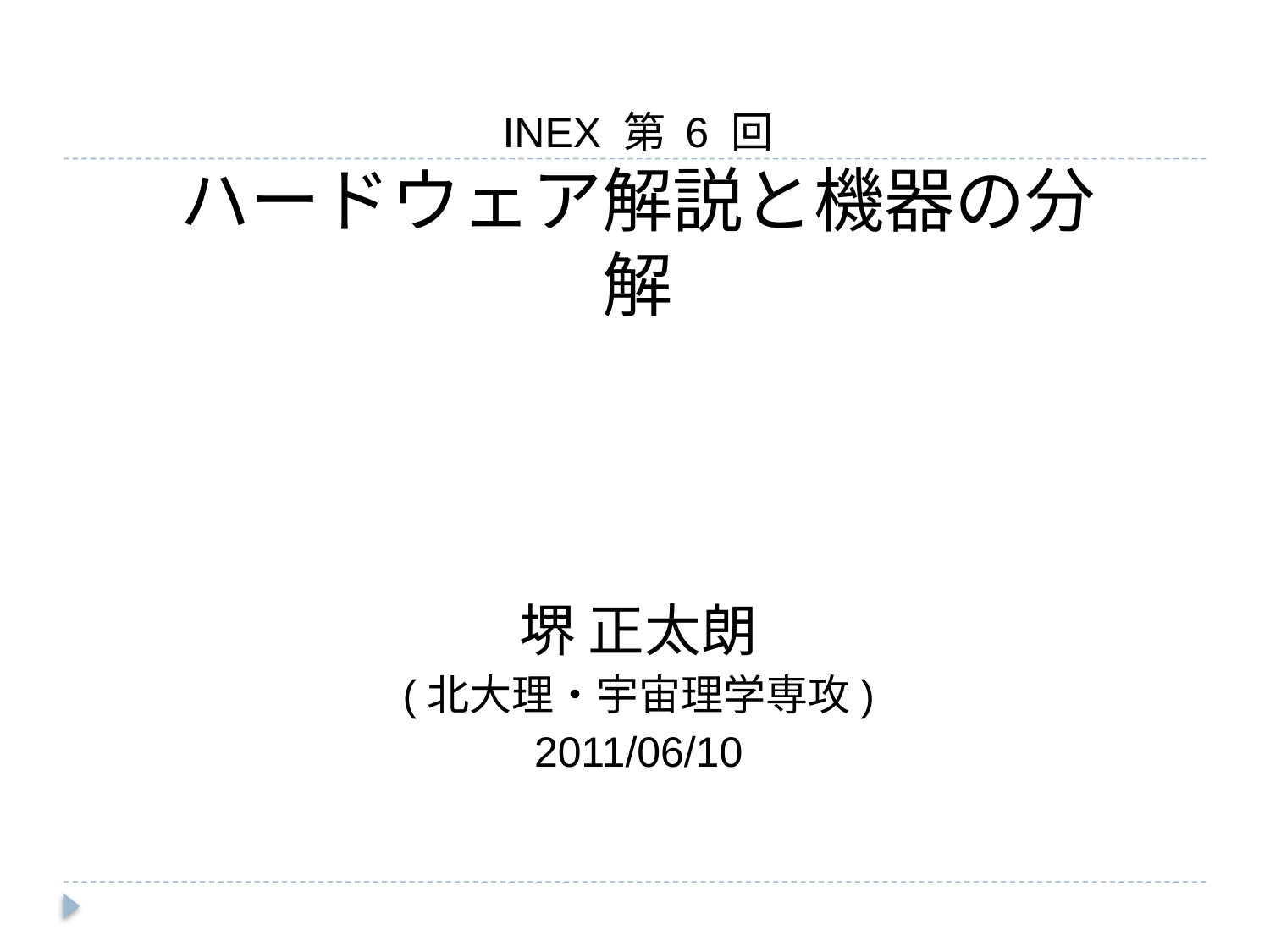

# INEX 第 6 回 ハードウェア解説と機器の分解
堺 正太朗
(北大理・宇宙理学専攻)
2011/06/10